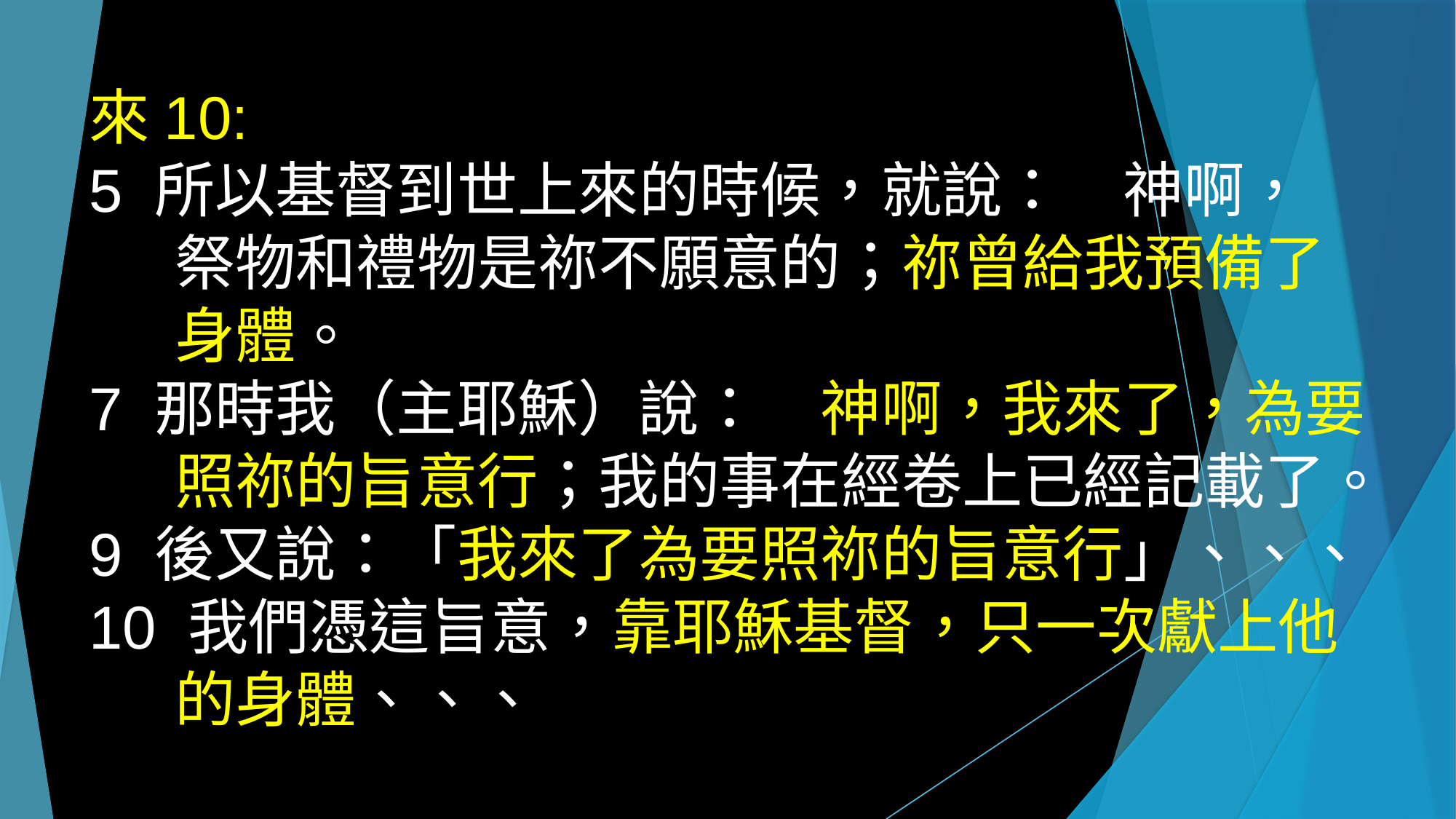

來10:
5 所以基督到世上來的時候，就說：　神啊， 祭物和禮物是祢不願意的；祢曾給我預備了身體。
7 那時我（主耶穌）說：　神啊，我來了，為要照祢的旨意行；我的事在經卷上已經記載了。
9 後又說：「我來了為要照祢的旨意行」、、、
10 我們憑這旨意，靠耶穌基督，只一次獻上他的身體、、、